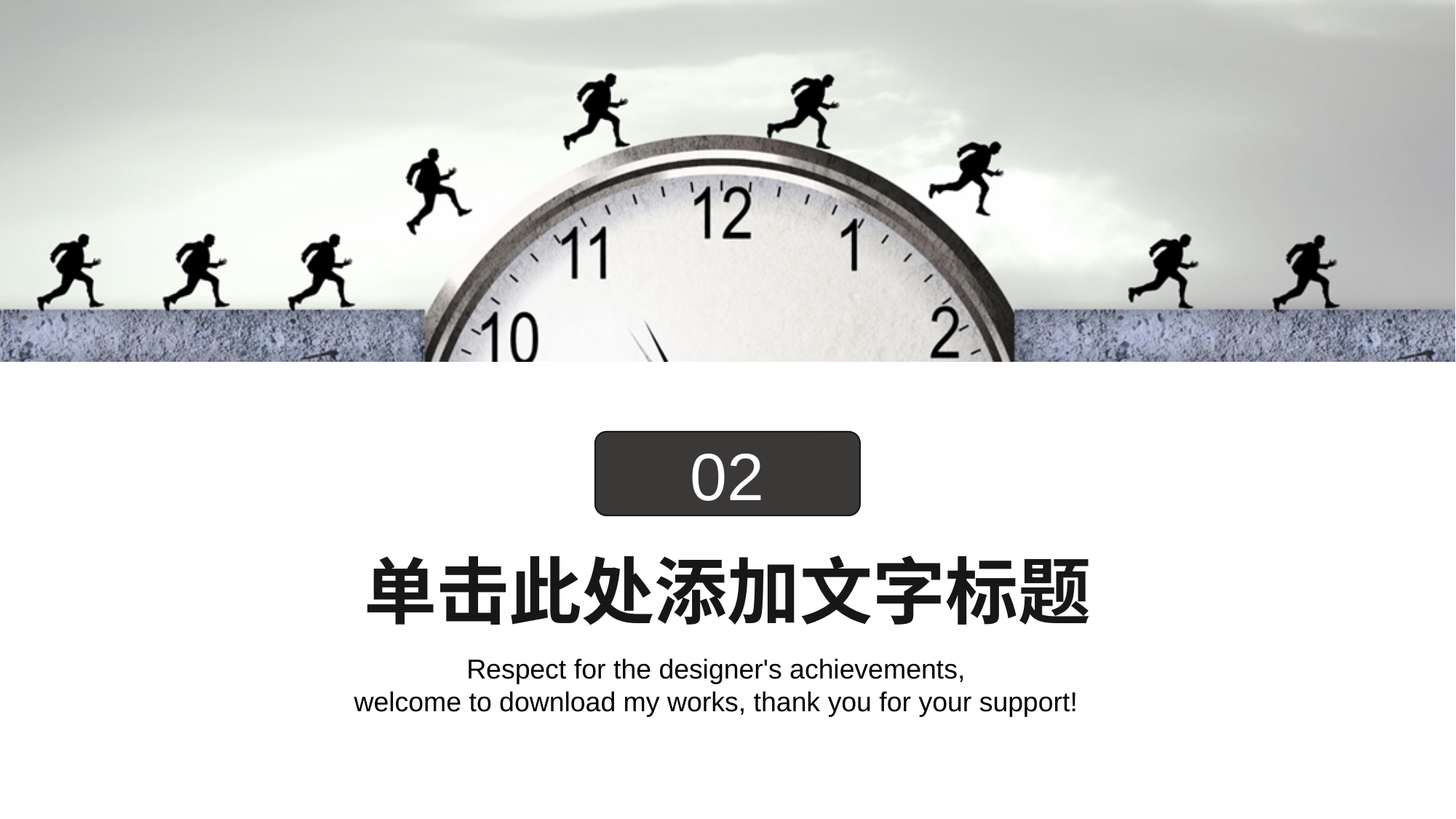

02
单击此处添加文字标题
Respect for the designer's achievements,
 welcome to download my works, thank you for your support!